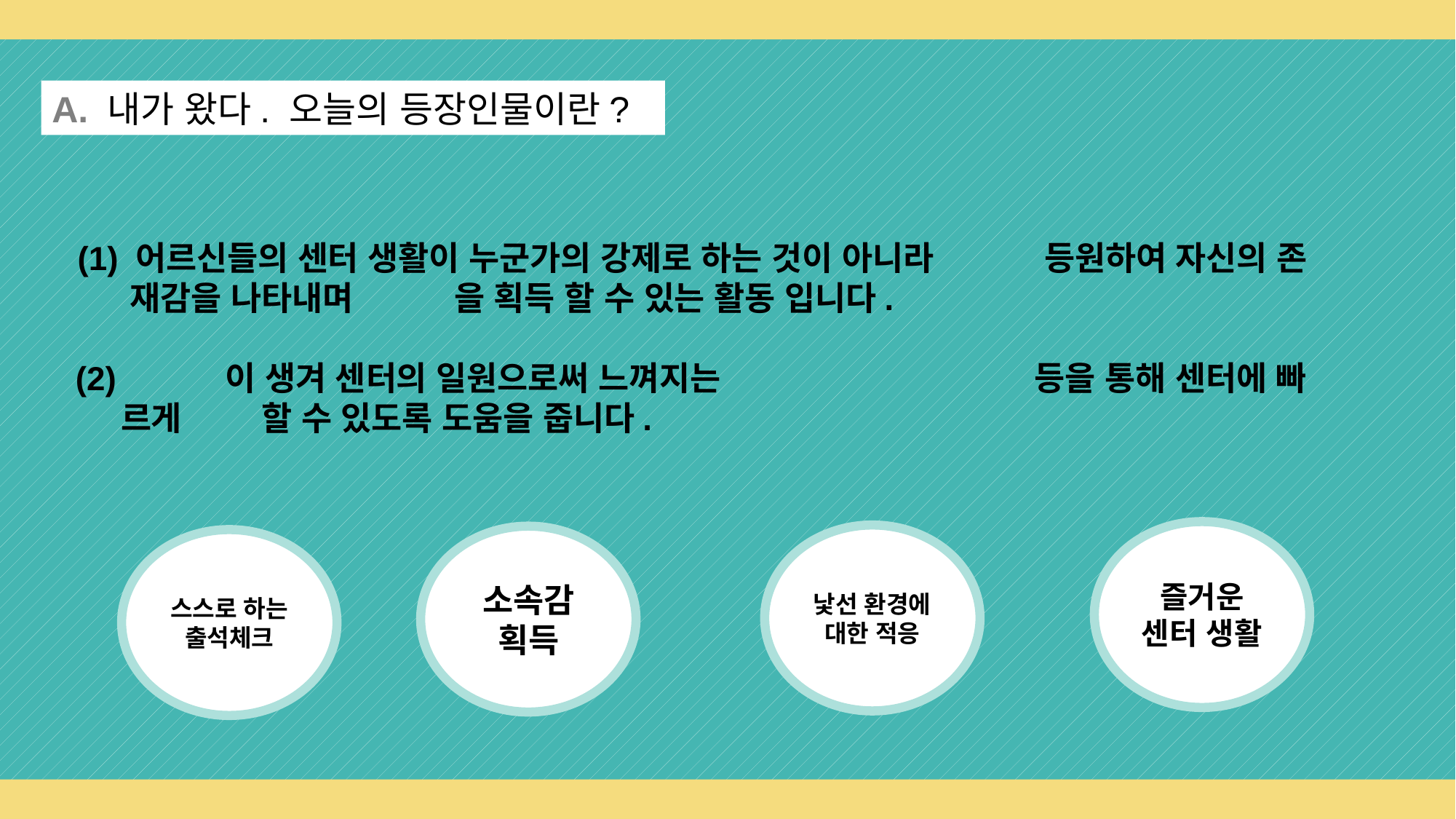

A. 내가 왔다. 오늘의 등장인물이란?

        (1) 어르신들의 센터 생활이 누군가의 강제로 하는 것이 아니라 스스로 등원하여 자신의 존
            재감을 나타내며 소속감을 획득 할 수 있는 활동 입니다.

       (2) 소속감이 생겨 센터의 일원으로써 느껴지는 행복,즐거움,자부심 등을 통해 센터에 빠
           르게 적응 할 수 있도록 도움을 줍니다.
즐거운 센터 생활
낯선 환경에 대한 적응
소속감 획득
스스로 하는 출석체크